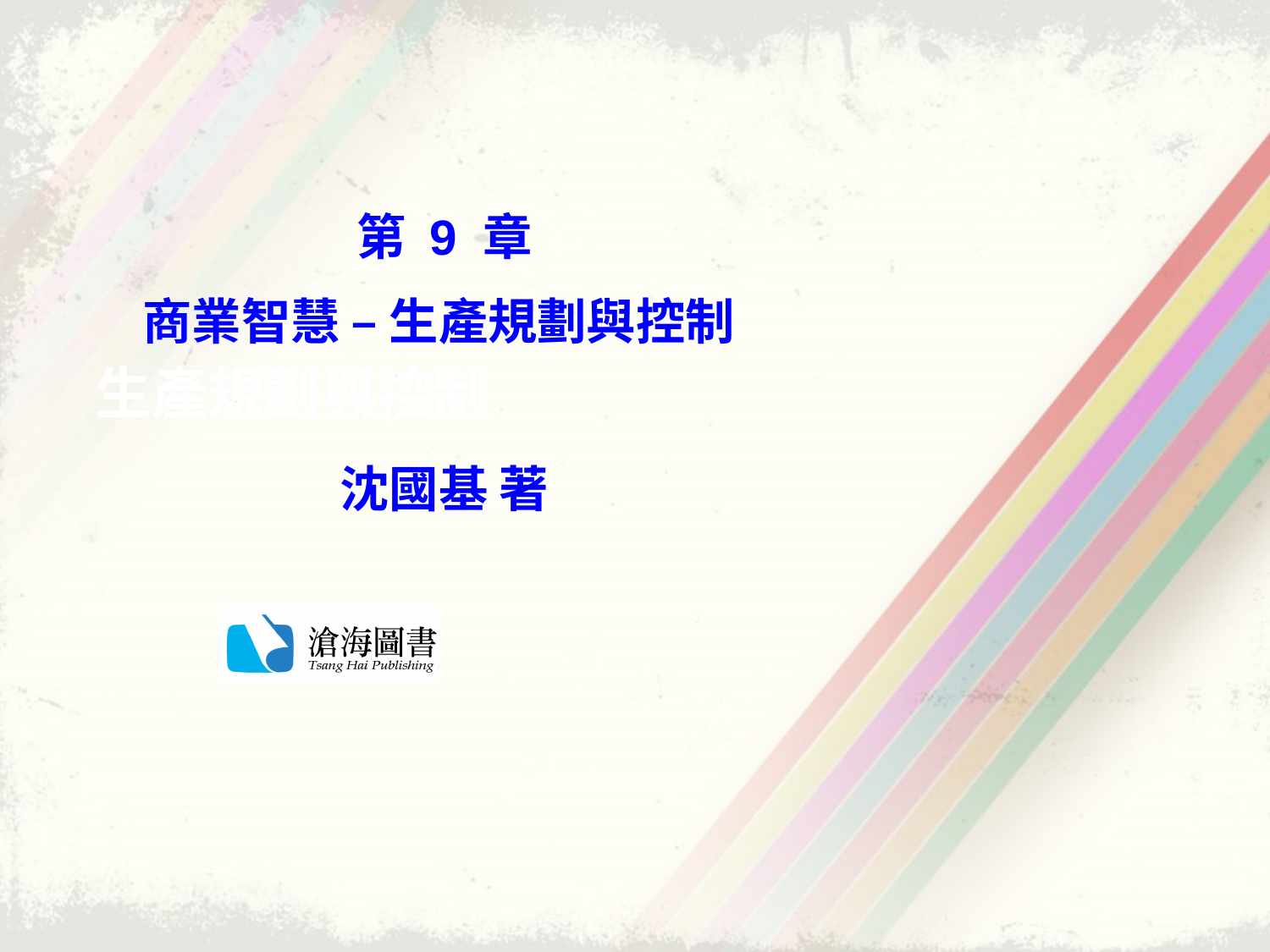

第 9 章
商業智慧 – 生產規劃與控制

沈國基 著
# 生產規劃與控制